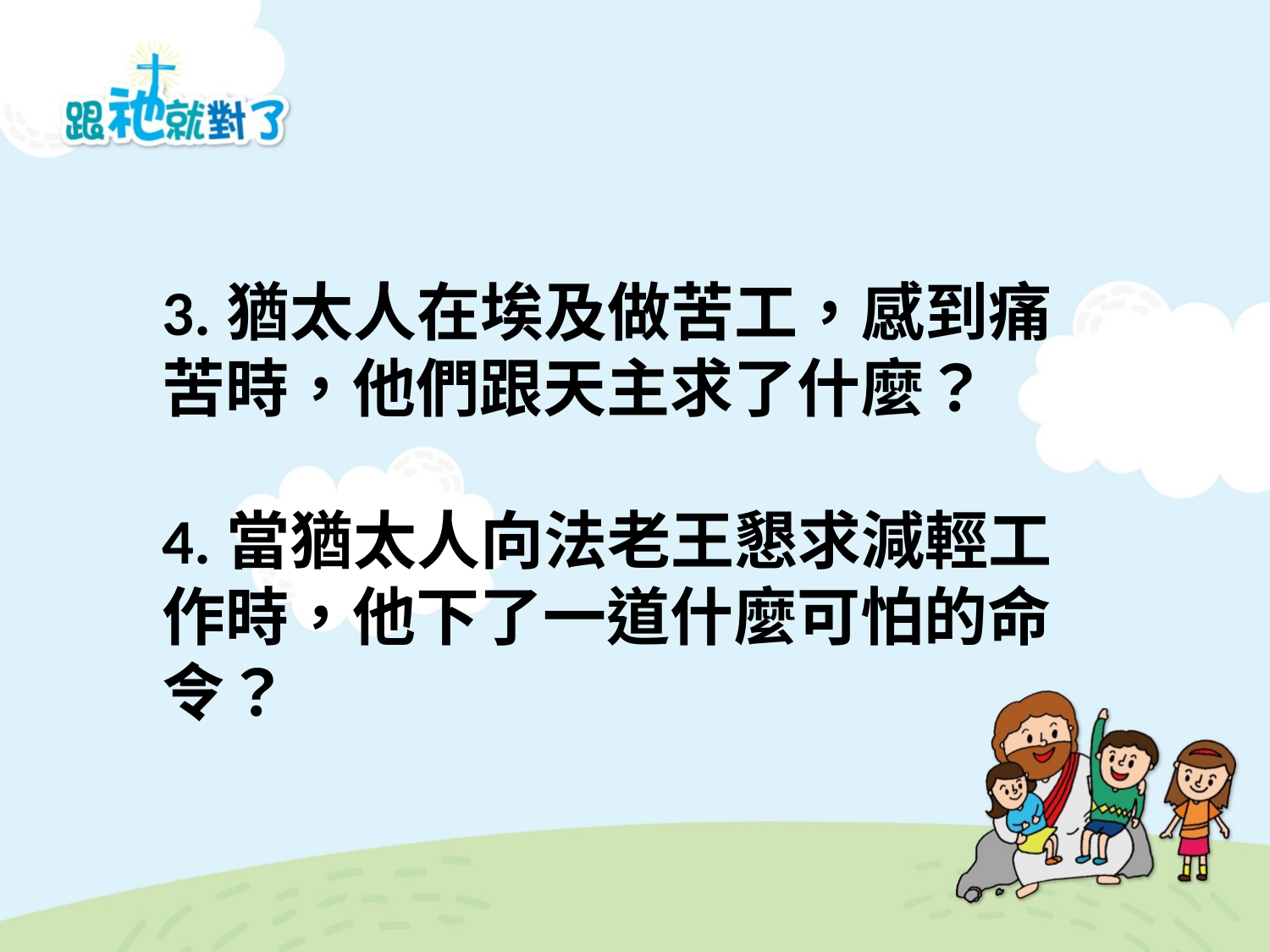

3.猶太人在埃及做苦工，感到痛苦時，他們跟天主求了什麼？

4.當猶太人向法老王懇求減輕工作時，他下了一道什麼可怕的命令？